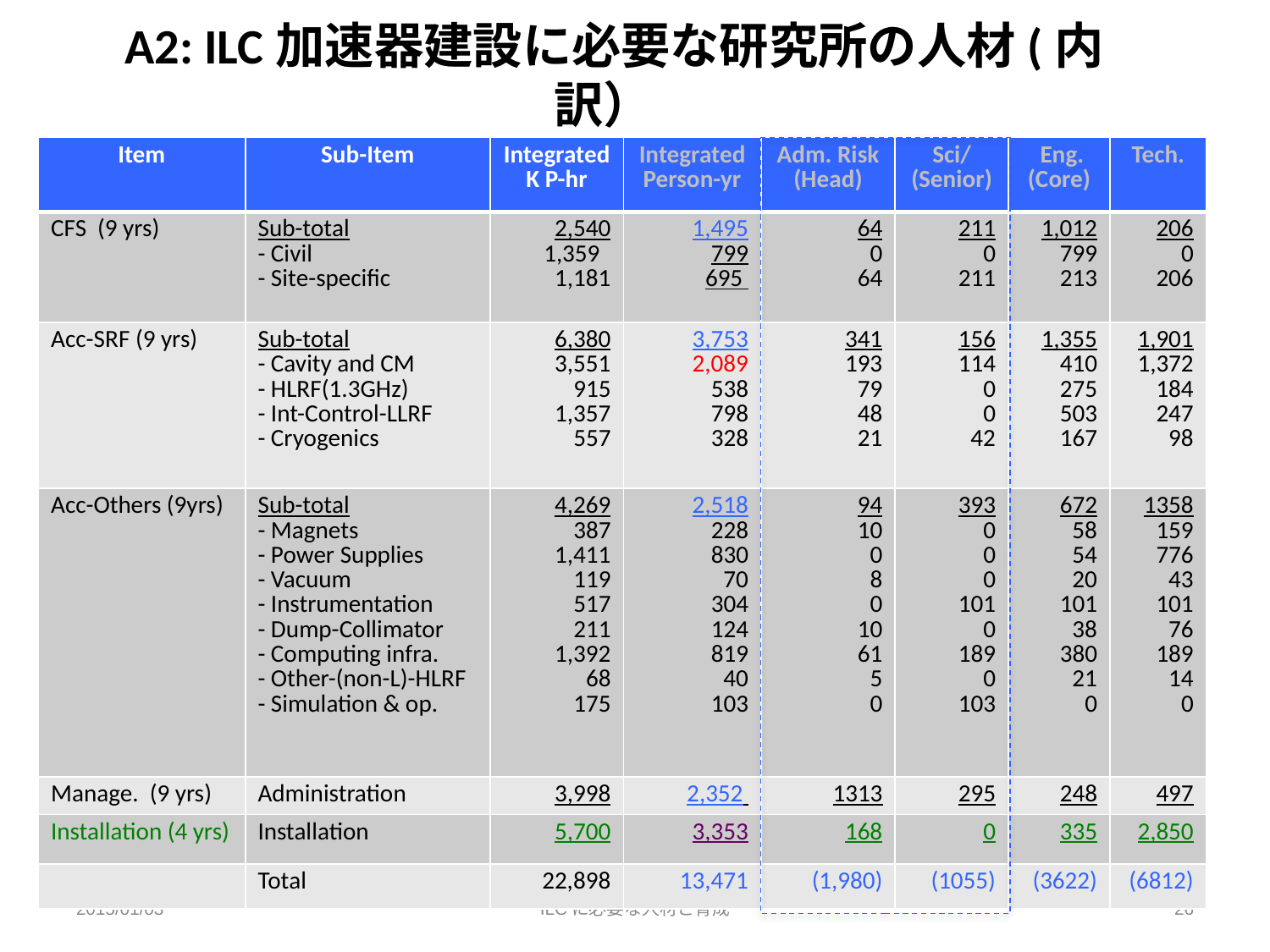

# A2: ILC加速器建設に必要な研究所の人材(内訳）
| Item | Sub-Item | Integrated K P-hr | Integrated Person-yr | Adm. Risk (Head) | Sci/(Senior) | Eng. (Core) | Tech. |
| --- | --- | --- | --- | --- | --- | --- | --- |
| CFS (9 yrs) | Sub-total - Civil - Site-specific | 2,540 1,359 1,181 | 1,495 799 695 | 64 0 64 | 211 0 211 | 1,012 799 213 | 206 0 206 |
| Acc-SRF (9 yrs) | Sub-total - Cavity and CM - HLRF(1.3GHz) - Int-Control-LLRF - Cryogenics | 6,380 3,551 915 1,357 557 | 3,753 2,089 538 798 328 | 341 193 79 48 21 | 156 114 0 0 42 | 1,355 410 275 503 167 | 1,901 1,372 184 247 98 |
| Acc-Others (9yrs) | Sub-total - Magnets - Power Supplies - Vacuum - Instrumentation - Dump-Collimator - Computing infra. - Other-(non-L)-HLRF - Simulation & op. | 4,269 387 1,411 119 517 211 1,392 68 175 | 2,518 228 830 70 304 124 819 40 103 | 94 10 0 8 0 10 61 5 0 | 393 0 0 0 101 0 189 0 103 | 672 58 54 20 101 38 380 21 0 | 1358 159 776 43 101 76 189 14 0 |
| Manage. (9 yrs) | Administration | 3,998 | 2,352 | 1313 | 295 | 248 | 497 |
| Installation (4 yrs) | Installation | 5,700 | 3,353 | 168 | 0 | 335 | 2,850 |
|  | Total | 22,898 | 13,471 | (1,980) | (1055) | (3622) | (6812) |

2015/01/03
ILCに必要な人材と育成
26